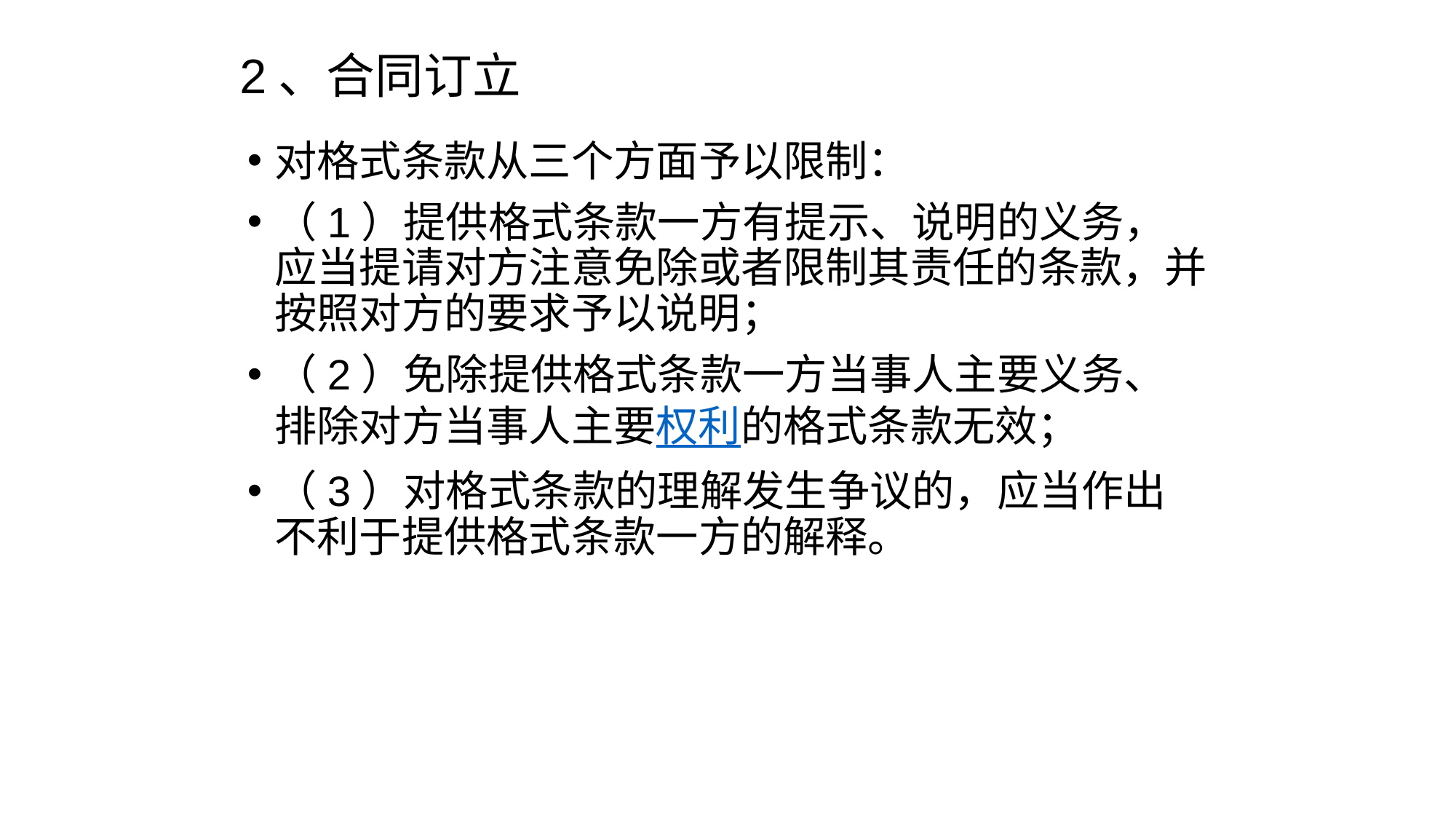

2、合同订立
对格式条款从三个方面予以限制：
（1）提供格式条款一方有提示、说明的义务，应当提请对方注意免除或者限制其责任的条款，并按照对方的要求予以说明；
（2）免除提供格式条款一方当事人主要义务、排除对方当事人主要权利的格式条款无效；
（3）对格式条款的理解发生争议的，应当作出不利于提供格式条款一方的解释。